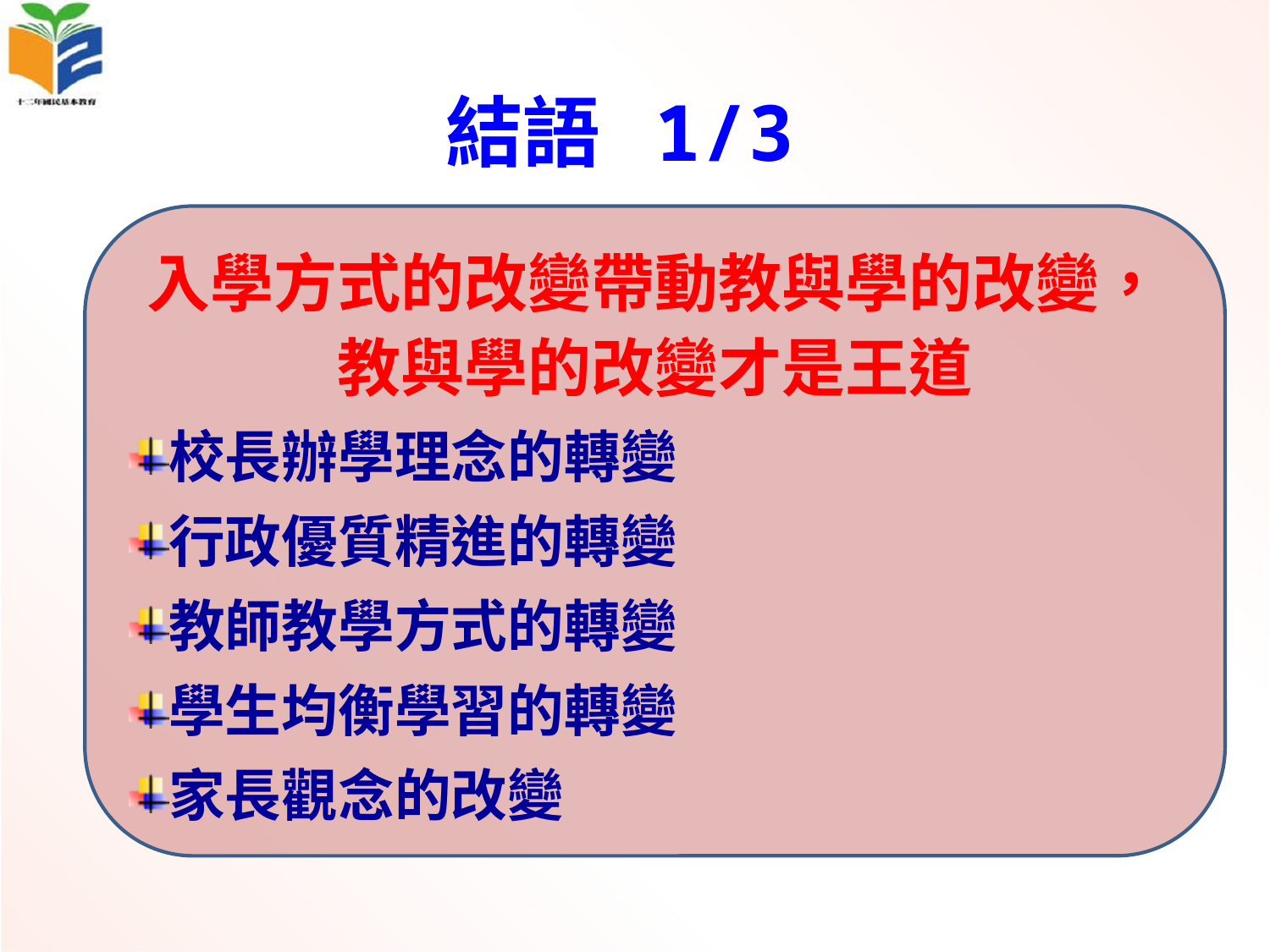

# 結語  1/3
入學方式的改變帶動教與學的改變，教與學的改變才是王道
校長辦學理念的轉變
行政優質精進的轉變
教師教學方式的轉變
學生均衡學習的轉變
家長觀念的改變